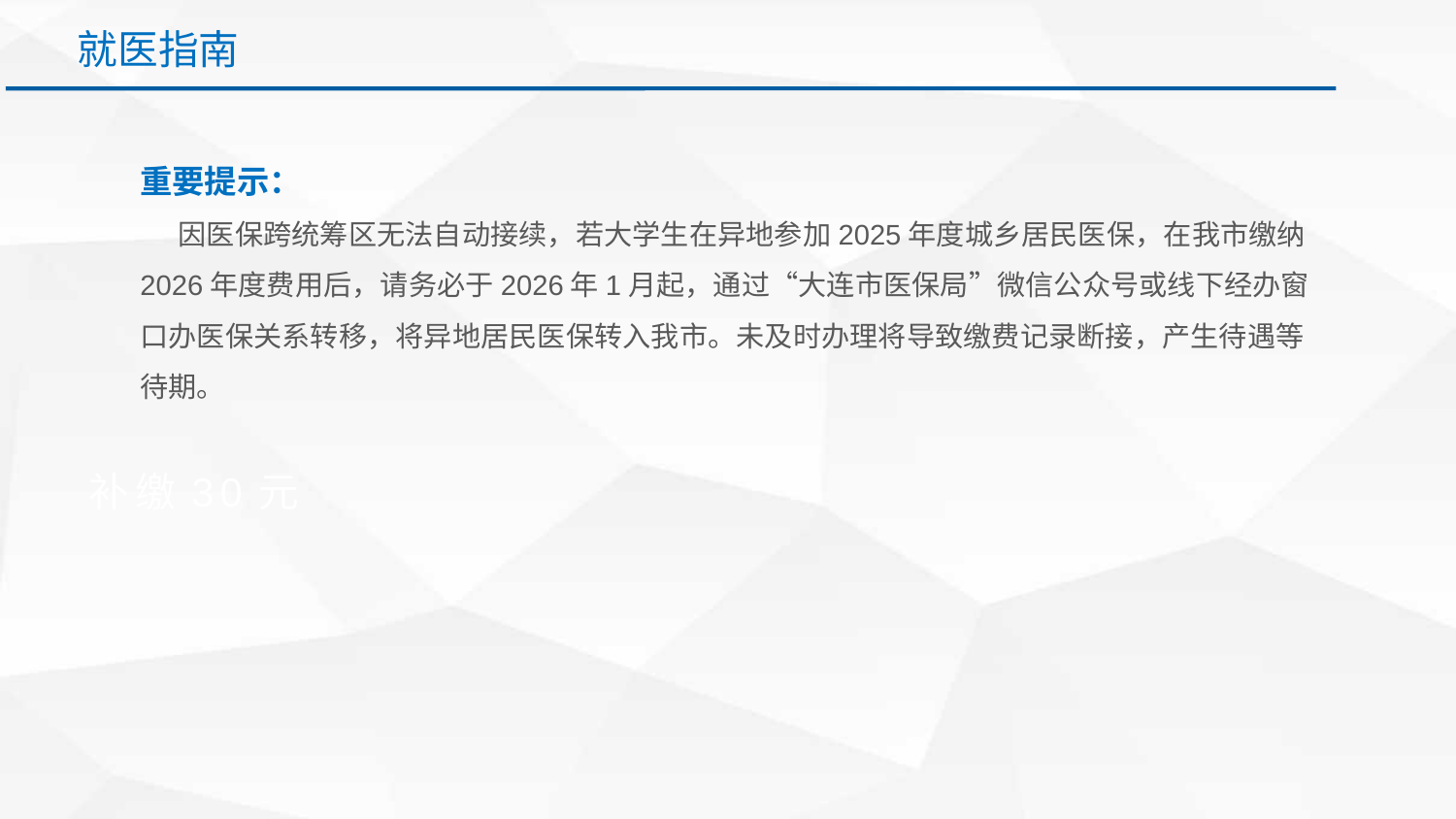

就医指南

重要提示：
     因医保跨统筹区无法自动接续，若大学生在异地参加2025年度城乡居民医保，在我市缴纳2026年度费用后，请务必于2026年1月起，通过“大连市医保局”微信公众号或线下经办窗口办医保关系转移，将异地居民医保转入我市。未及时办理将导致缴费记录断接，产生待遇等待期。

补缴30元